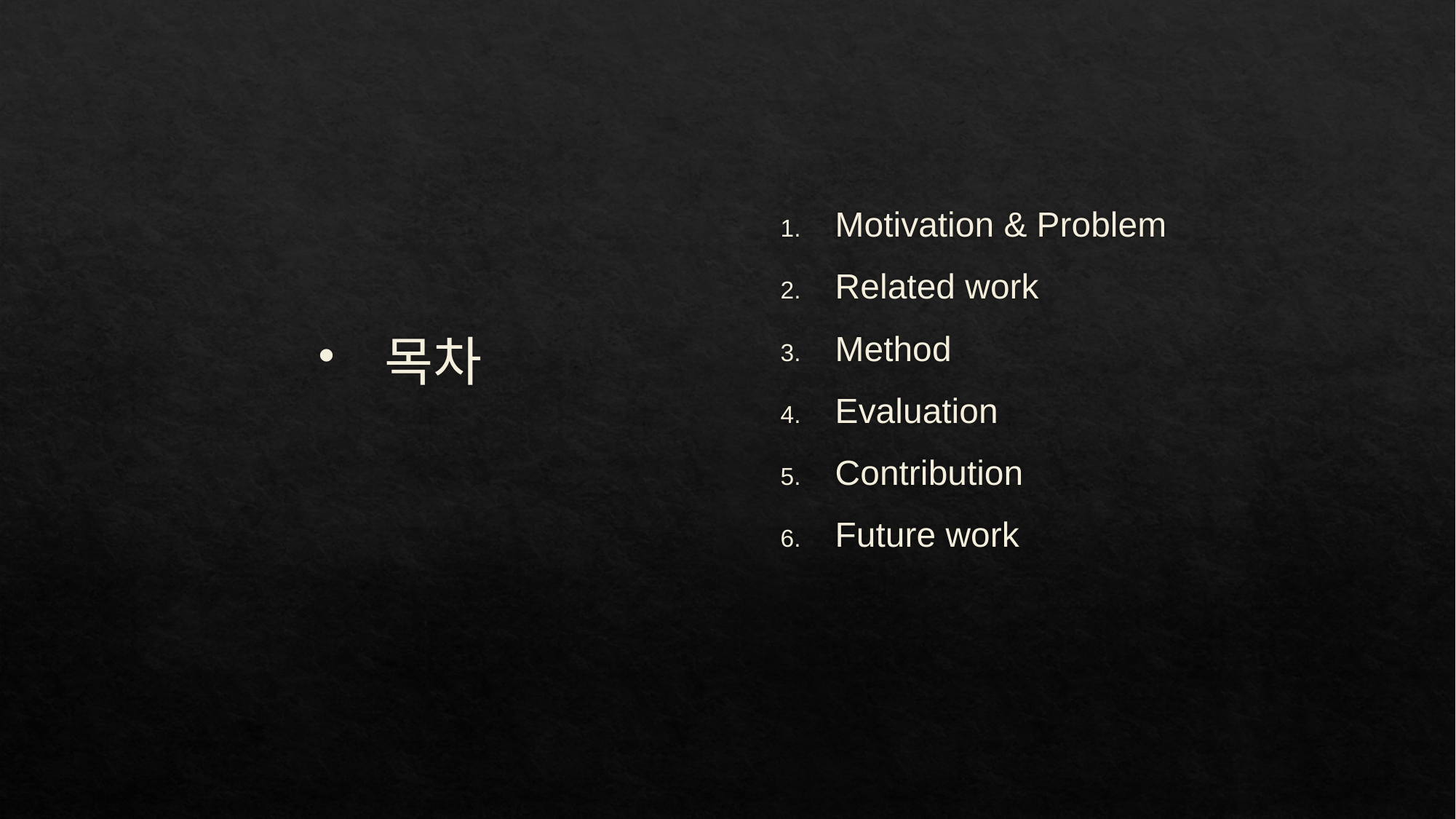

목차
Motivation & Problem
Related work
Method
Evaluation
Contribution
Future work